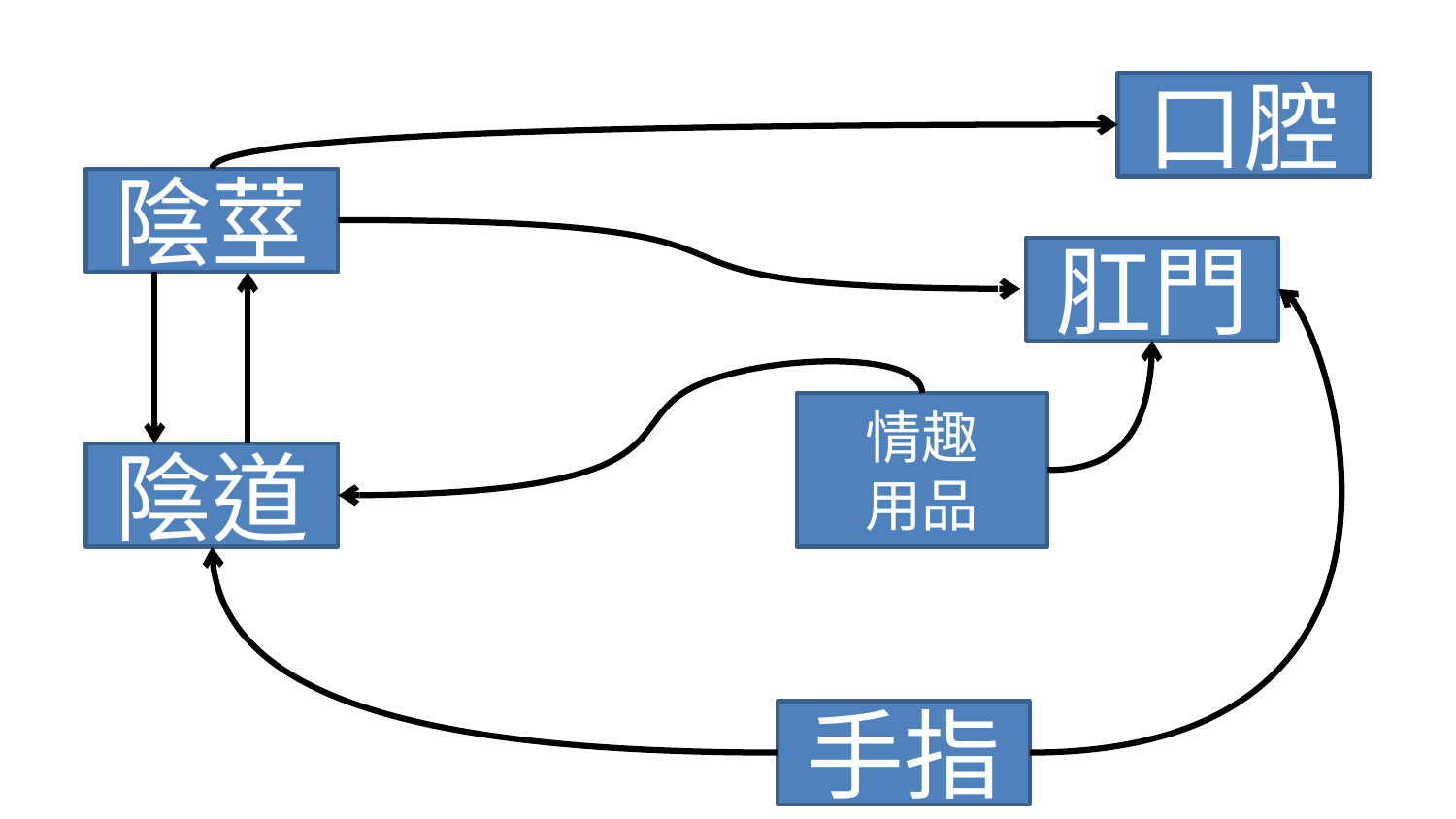

口腔
陰莖
肛門
情趣
用品
陰道
手指